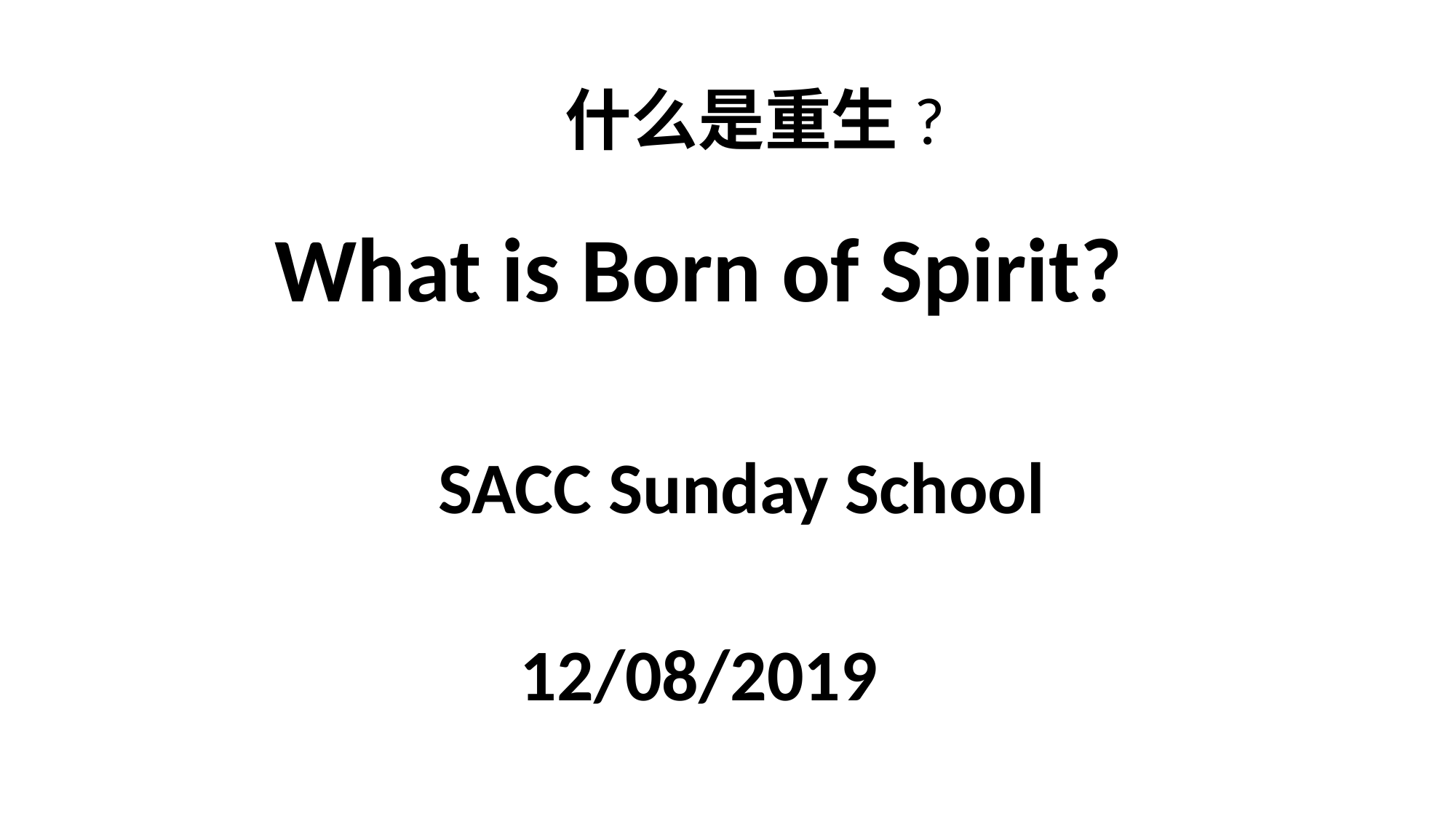

# 什么是重生?
          What is Born of Spirit?

                    SACC Sunday School

                         12/08/2019